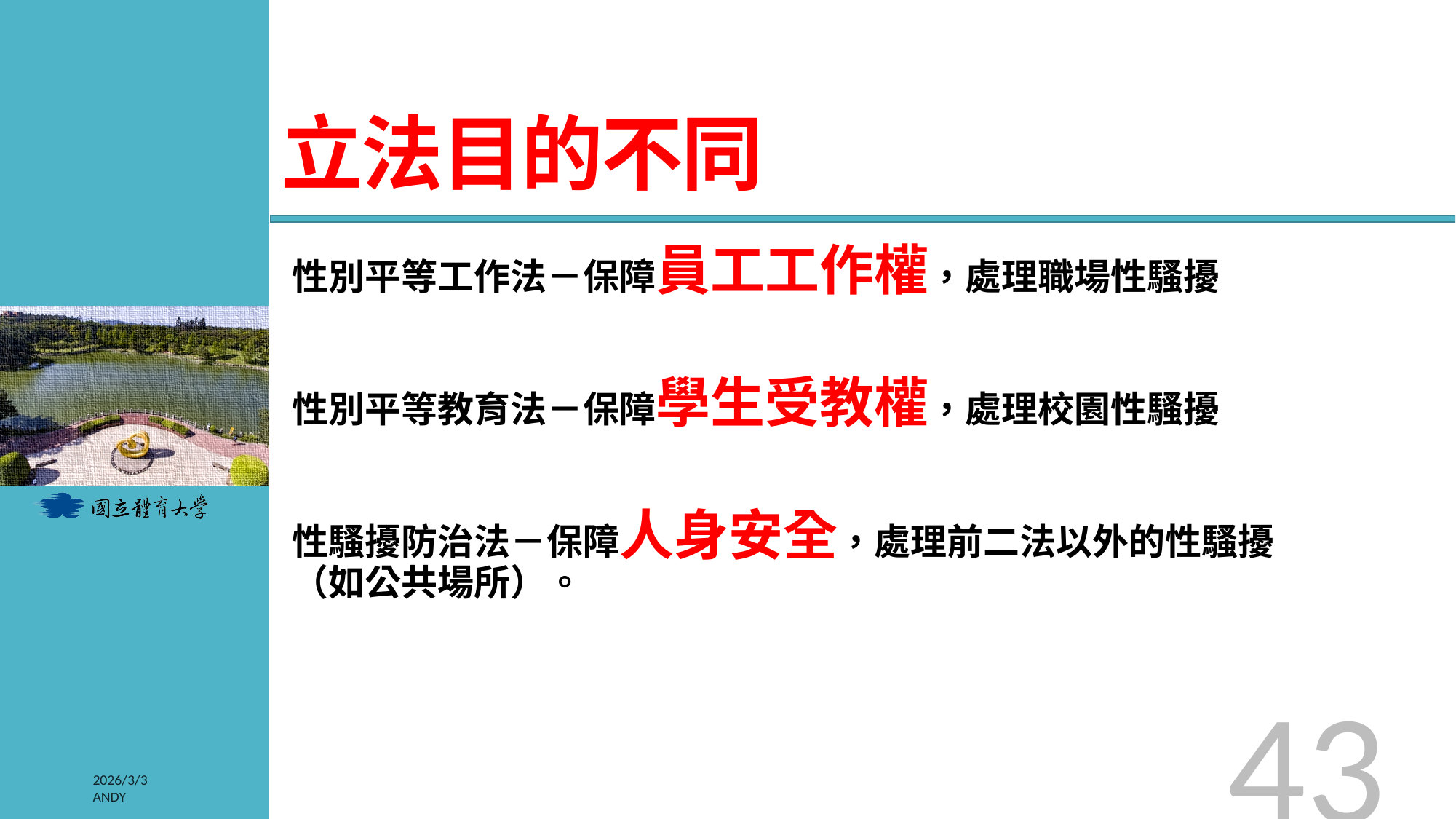

# 立法目的不同
性別平等工作法－保障員工工作權，處理職場性騷擾

性別平等教育法－保障學生受教權，處理校園性騷擾

性騷擾防治法－保障人身安全，處理前二法以外的性騷擾（如公共場所）。
43
2026/3/3
Andy